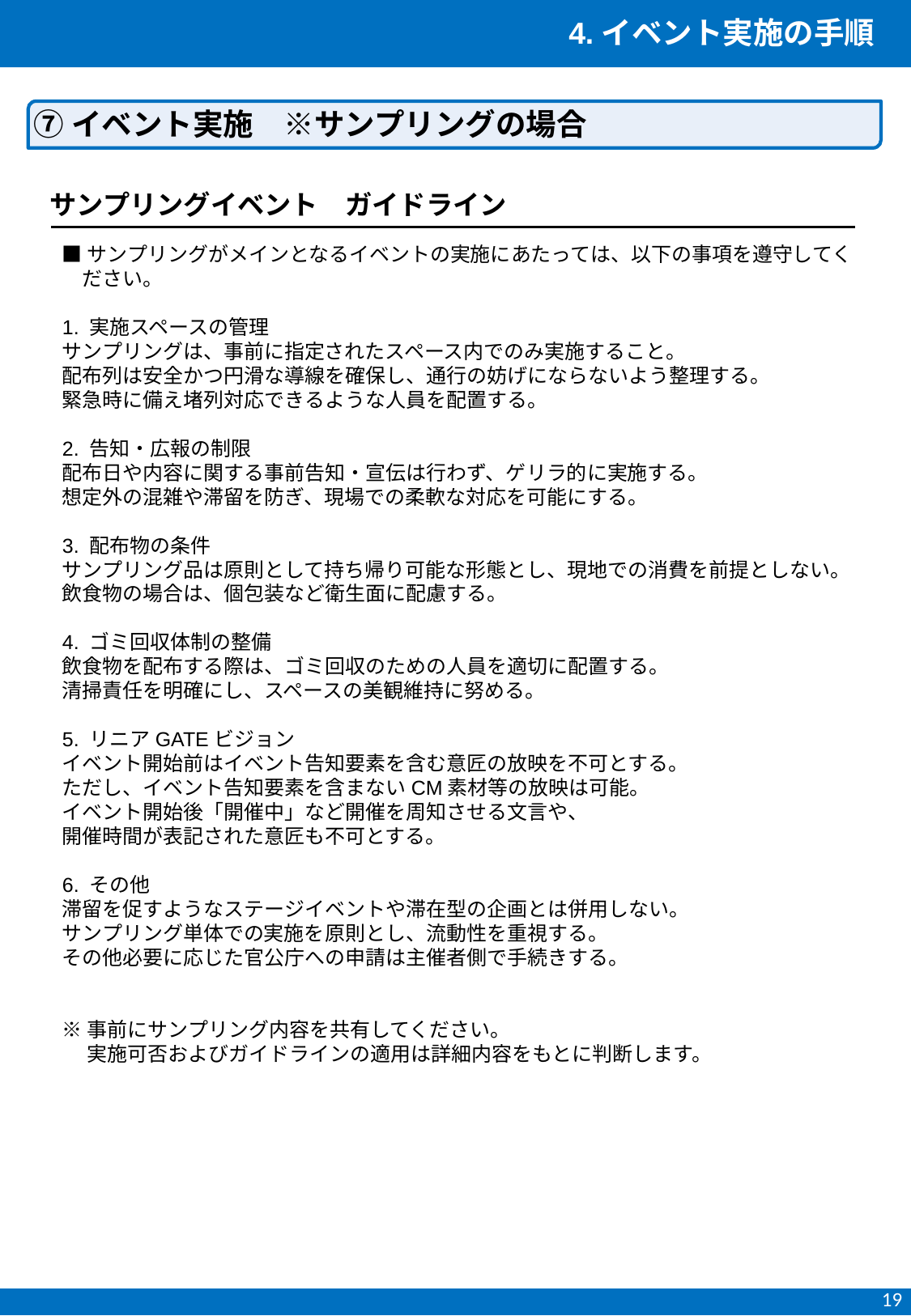

4.イベント実施の手順
➆イベント実施　※サンプリングの場合

サンプリングイベント　ガイドライン
■サンプリングがメインとなるイベントの実施にあたっては、以下の事項を遵守してください。

1. 実施スペースの管理
サンプリングは、事前に指定されたスペース内でのみ実施すること。
配布列は安全かつ円滑な導線を確保し、通行の妨げにならないよう整理する。
緊急時に備え堵列対応できるような人員を配置する。

2. 告知・広報の制限
配布日や内容に関する事前告知・宣伝は行わず、ゲリラ的に実施する。
想定外の混雑や滞留を防ぎ、現場での柔軟な対応を可能にする。

3. 配布物の条件
サンプリング品は原則として持ち帰り可能な形態とし、現地での消費を前提としない。
飲食物の場合は、個包装など衛生面に配慮する。

4. ゴミ回収体制の整備
飲食物を配布する際は、ゴミ回収のための人員を適切に配置する。
清掃責任を明確にし、スペースの美観維持に努める。

5. リニアGATEビジョン
イベント開始前はイベント告知要素を含む意匠の放映を不可とする。
ただし、イベント告知要素を含まないCM素材等の放映は可能。
イベント開始後「開催中」など開催を周知させる文言や、
開催時間が表記された意匠も不可とする。

6. その他
滞留を促すようなステージイベントや滞在型の企画とは併用しない。
サンプリング単体での実施を原則とし、流動性を重視する。
その他必要に応じた官公庁への申請は主催者側で手続きする。

※事前にサンプリング内容を共有してください。
　 実施可否およびガイドラインの適用は詳細内容をもとに判断します。
19